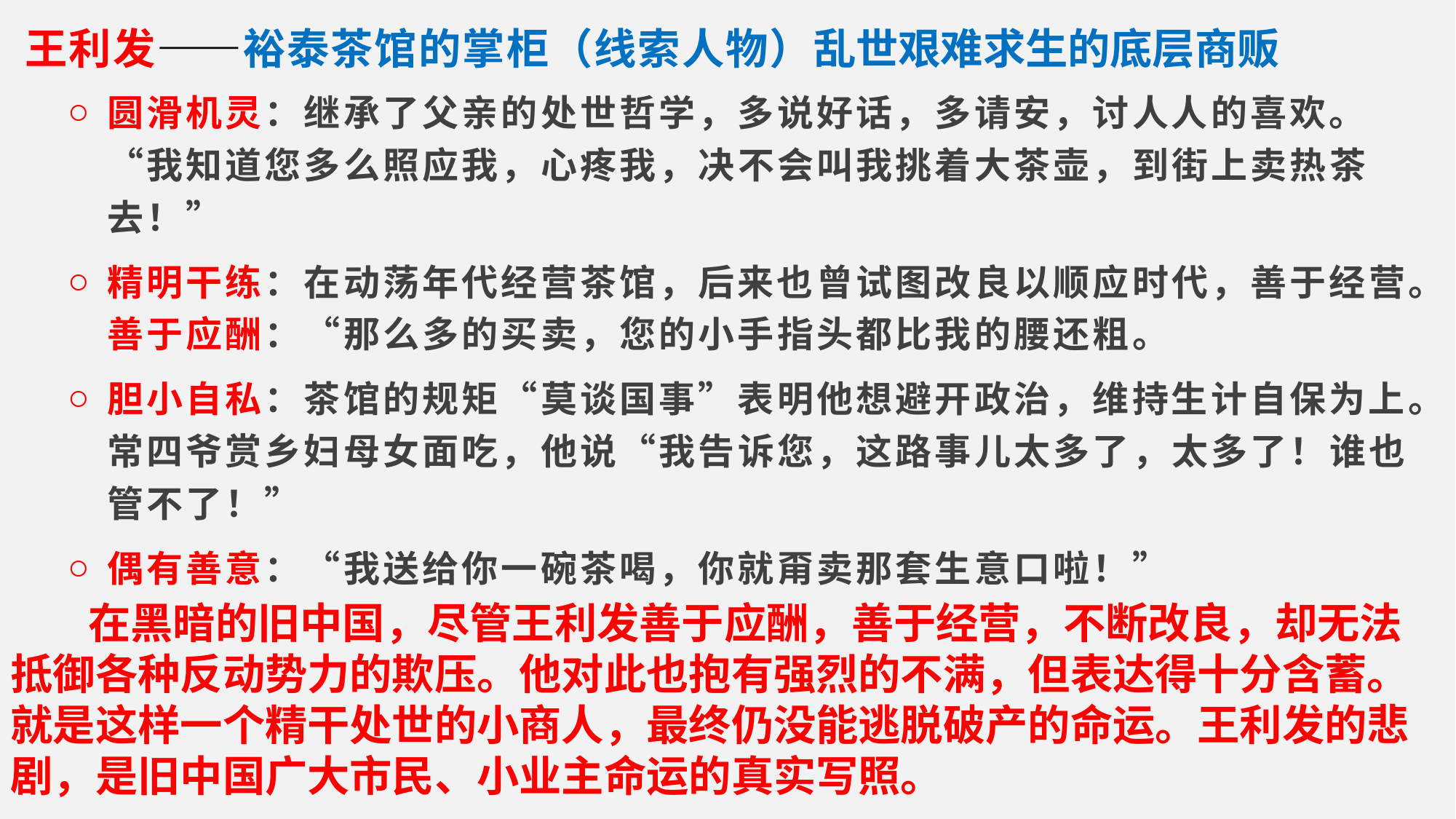

王利发——裕泰茶馆的掌柜（线索人物）乱世艰难求生的底层商贩

圆滑机灵：继承了父亲的处世哲学，多说好话，多请安，讨人人的喜欢。“我知道您多么照应我，心疼我，决不会叫我挑着大茶壶，到街上卖热茶去！”
精明干练：在动荡年代经营茶馆，后来也曾试图改良以顺应时代，善于经营。善于应酬：“那么多的买卖，您的小手指头都比我的腰还粗。
胆小自私：茶馆的规矩“莫谈国事”表明他想避开政治，维持生计自保为上。常四爷赏乡妇母女面吃，他说“我告诉您，这路事儿太多了，太多了！谁也管不了！”
偶有善意：“我送给你一碗茶喝，你就甭卖那套生意口啦！”

       在黑暗的旧中国，尽管王利发善于应酬，善于经营，不断改良，却无法抵御各种反动势力的欺压。他对此也抱有强烈的不满，但表达得十分含蓄。就是这样一个精干处世的小商人，最终仍没能逃脱破产的命运。王利发的悲剧，是旧中国广大市民、小业主命运的真实写照。